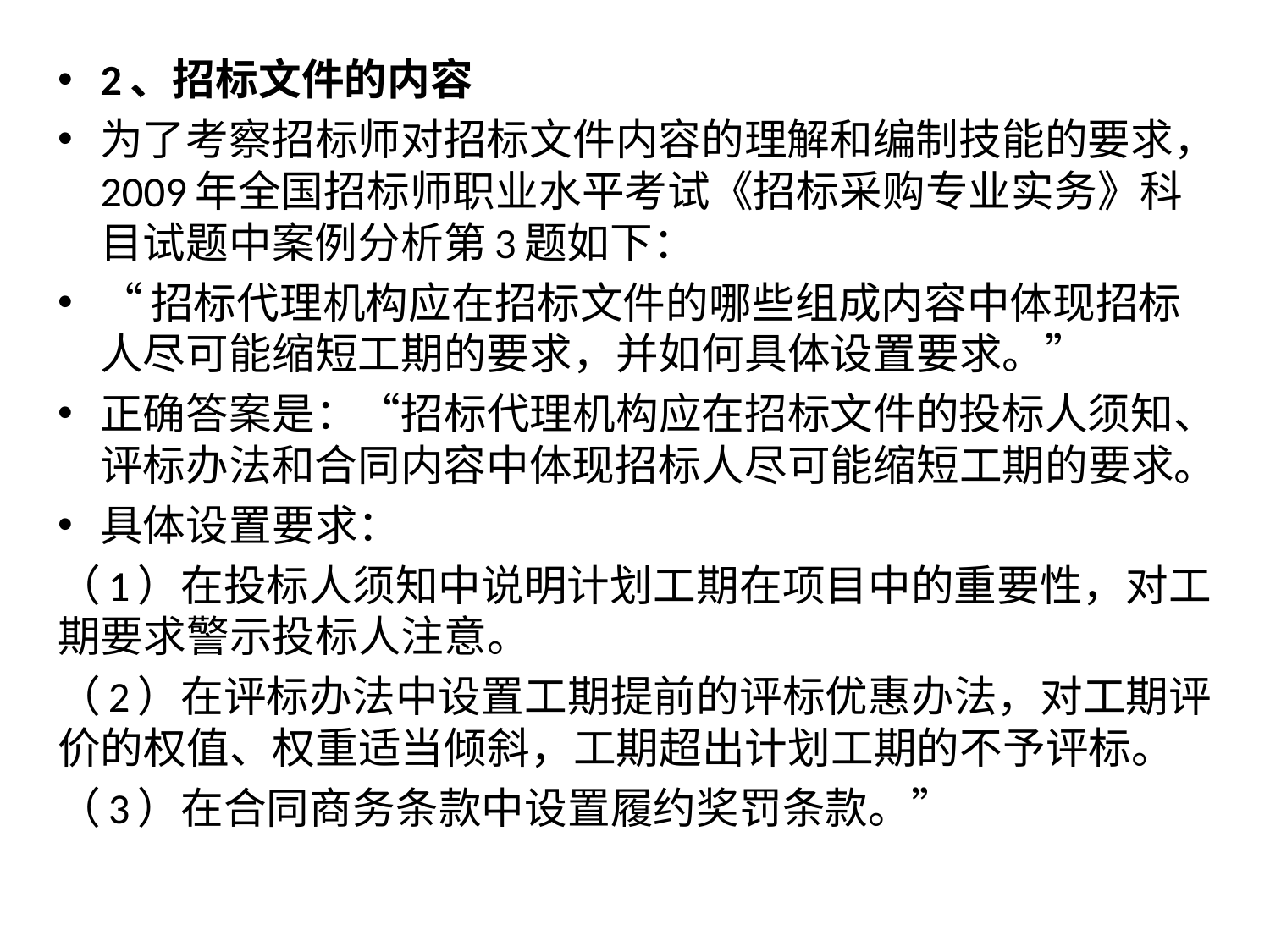

2、招标文件的内容
为了考察招标师对招标文件内容的理解和编制技能的要求，2009年全国招标师职业水平考试《招标采购专业实务》科目试题中案例分析第3题如下：
“招标代理机构应在招标文件的哪些组成内容中体现招标人尽可能缩短工期的要求，并如何具体设置要求。”
正确答案是：“招标代理机构应在招标文件的投标人须知、评标办法和合同内容中体现招标人尽可能缩短工期的要求。
具体设置要求：
（1）在投标人须知中说明计划工期在项目中的重要性，对工期要求警示投标人注意。
（2）在评标办法中设置工期提前的评标优惠办法，对工期评价的权值、权重适当倾斜，工期超出计划工期的不予评标。
（3）在合同商务条款中设置履约奖罚条款。”